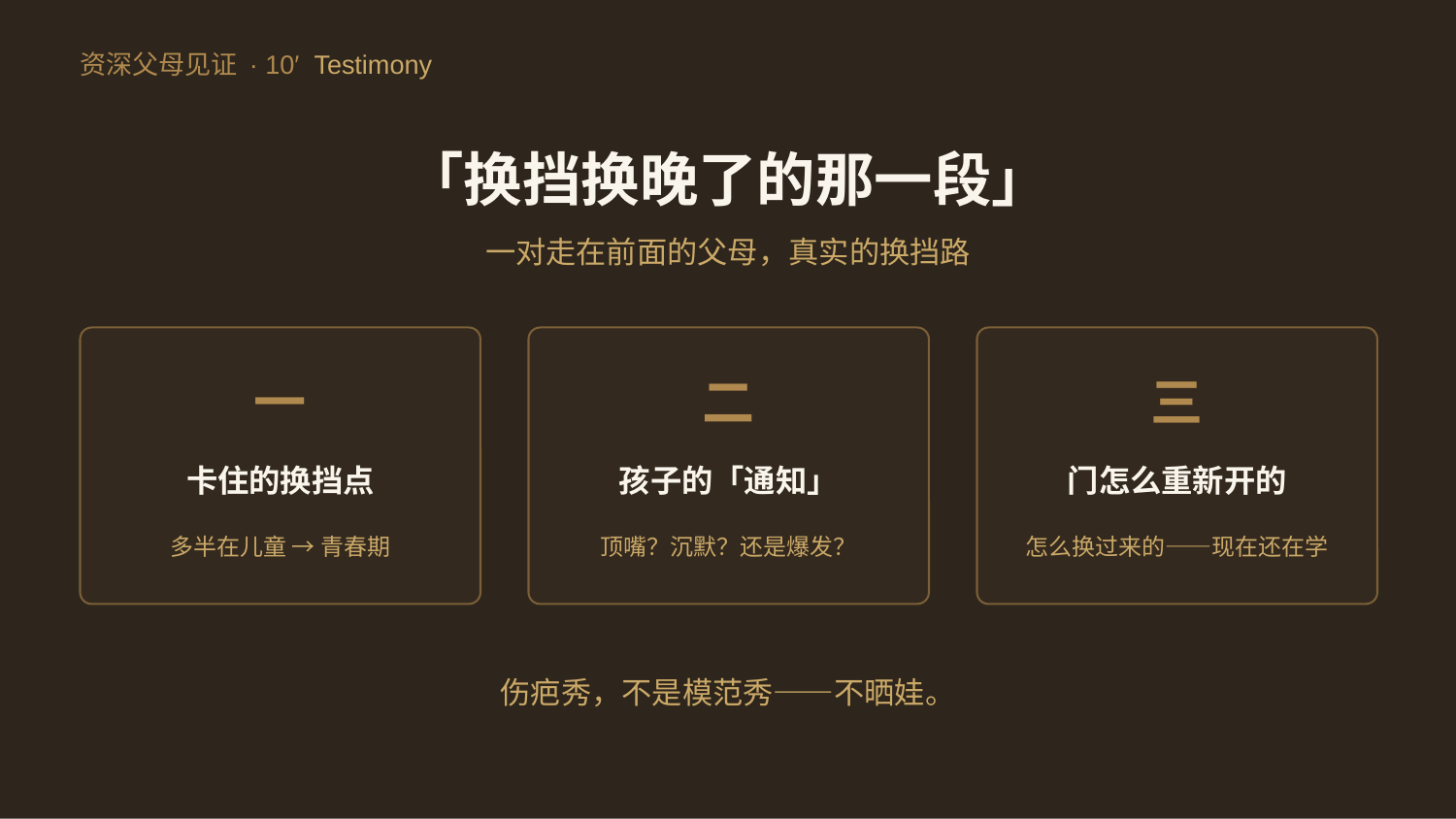

资深父母见证 · 10′  Testimony
「换挡换晚了的那一段」
一对走在前面的父母，真实的换挡路

一
二
三
卡住的换挡点
孩子的「通知」
门怎么重新开的
多半在儿童 → 青春期
顶嘴？沉默？还是爆发？
怎么换过来的——现在还在学
伤疤秀，不是模范秀——不晒娃。